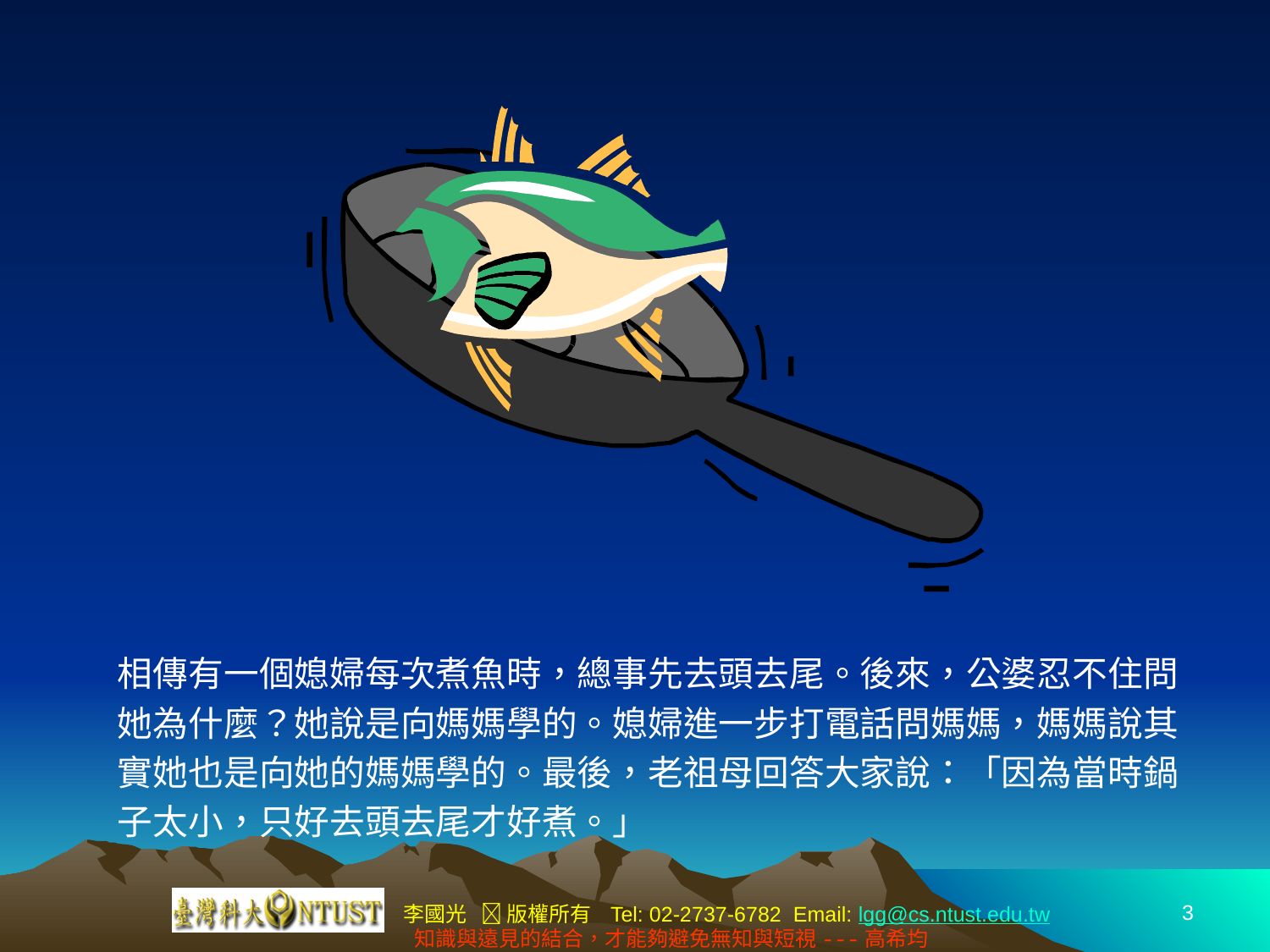

相傳有一個媳婦每次煮魚時，總事先去頭去尾。後來，公婆忍不住問
她為什麼？她說是向媽媽學的。媳婦進一步打電話問媽媽，媽媽說其
實她也是向她的媽媽學的。最後，老祖母回答大家說：「因為當時鍋
子太小，只好去頭去尾才好煮。」
3